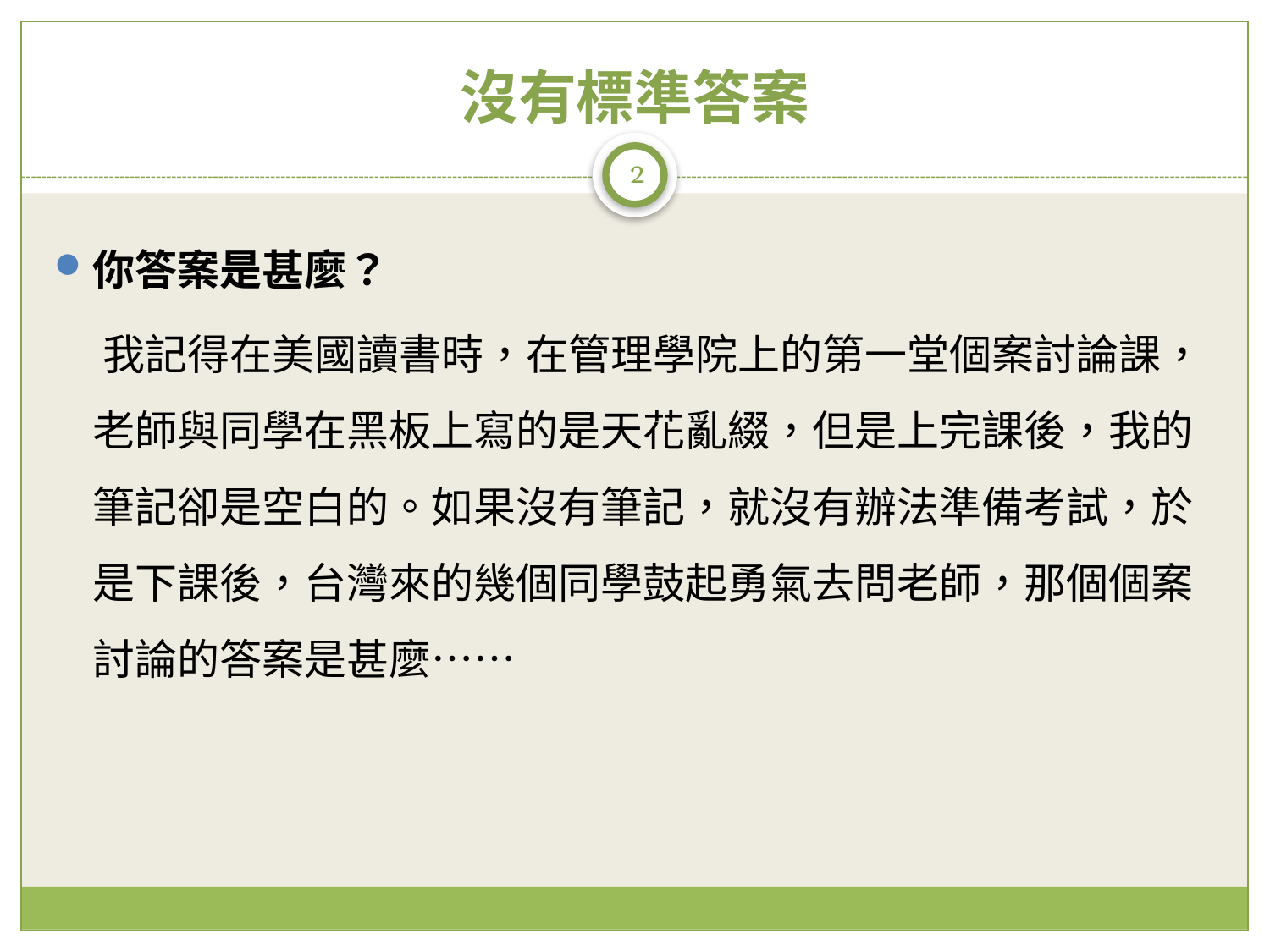

# 沒有標準答案
2
你答案是甚麼？
    我記得在美國讀書時，在管理學院上的第一堂個案討論課，老師與同學在黑板上寫的是天花亂綴，但是上完課後，我的筆記卻是空白的。如果沒有筆記，就沒有辦法準備考試，於是下課後，台灣來的幾個同學鼓起勇氣去問老師，那個個案討論的答案是甚麼……